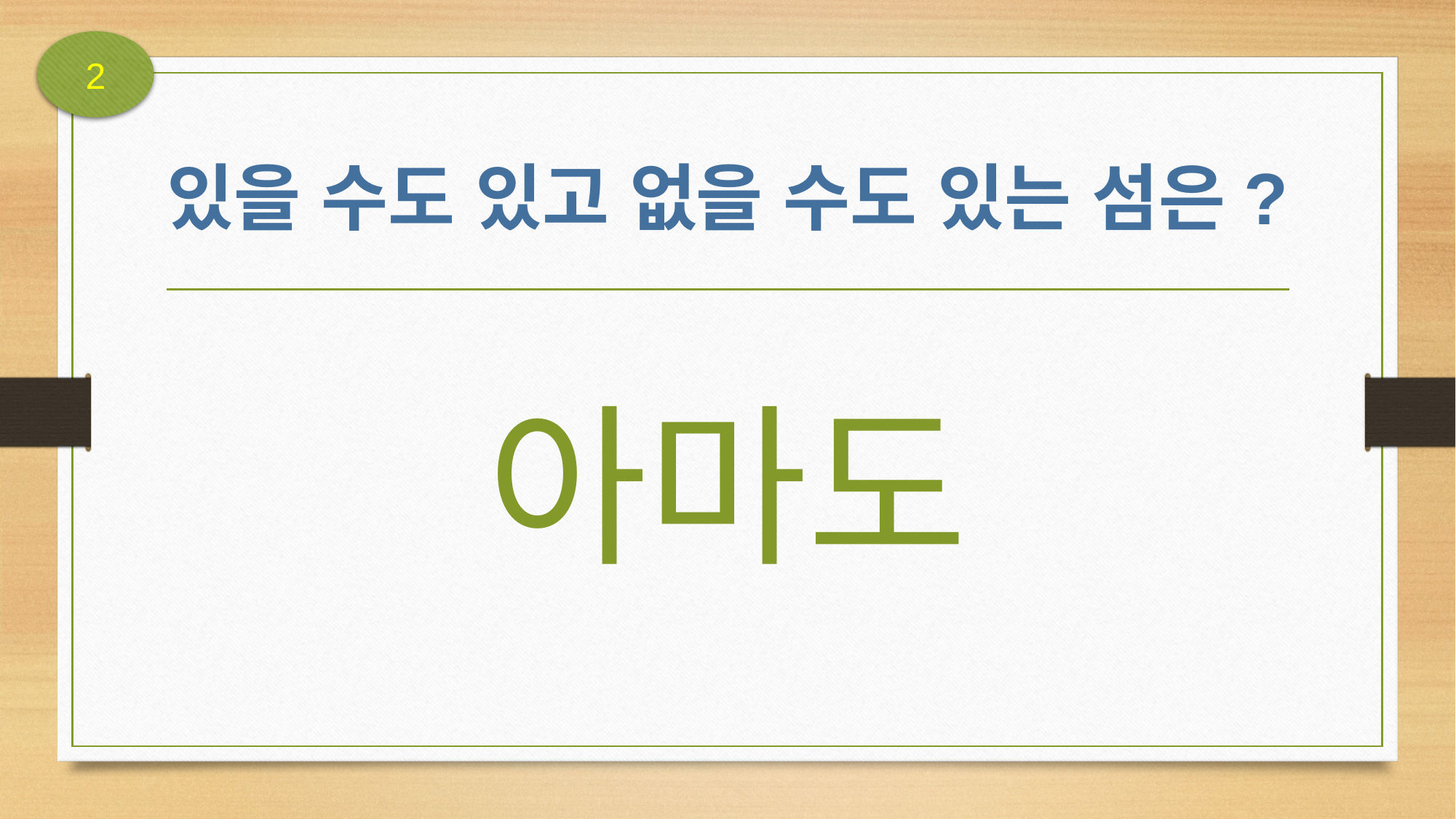

2
# 있을 수도 있고 없을 수도 있는 섬은?
아마도